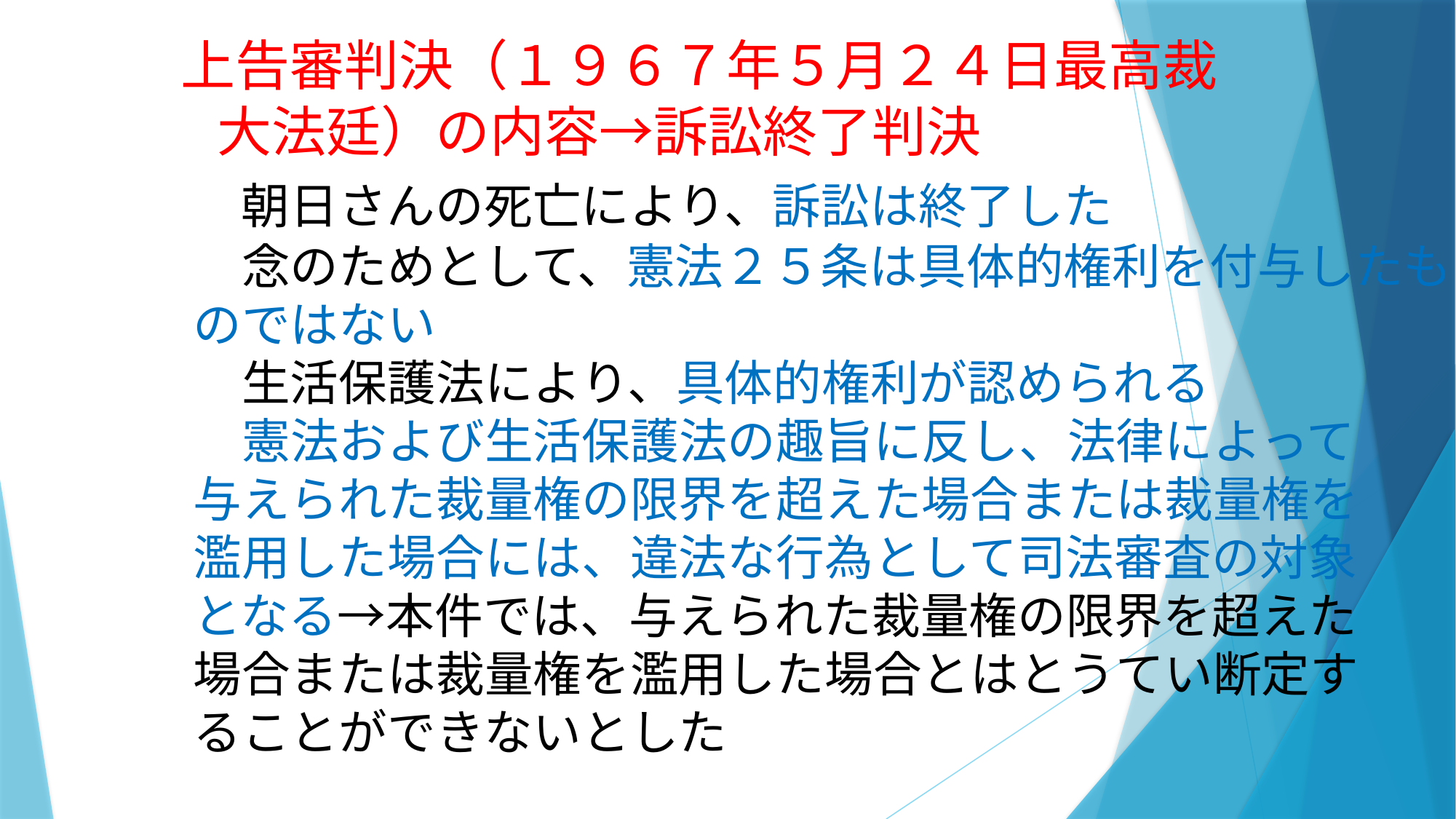

上告審判決（１９６７年５月２４日最高裁
　　　　大法廷）の内容→訴訟終了判決
　　　　朝日さんの死亡により、訴訟は終了した
　　　　　念のためとして、憲法２５条は具体的権利を付与したも
　　　　のではない
　　　　　生活保護法により、具体的権利が認められる
　　　　　憲法および生活保護法の趣旨に反し、法律によって
　　　　与えられた裁量権の限界を超えた場合または裁量権を
　　　　濫用した場合には、違法な行為として司法審査の対象
　　　　となる→本件では、与えられた裁量権の限界を超えた
　　　　場合または裁量権を濫用した場合とはとうてい断定す
　　　　ることができないとした